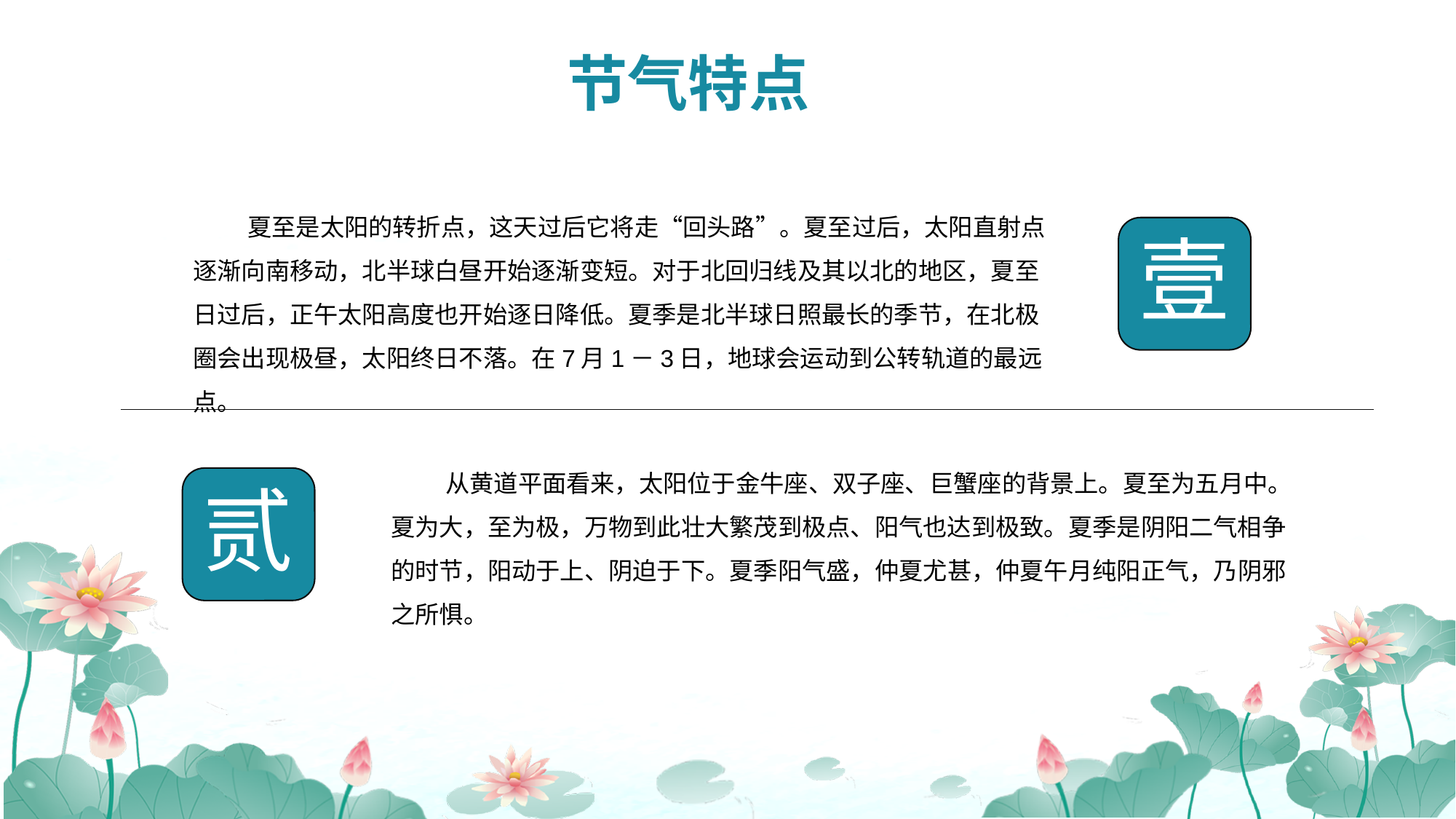

夏至是太阳的转折点，这天过后它将走“回头路”。夏至过后，太阳直射点逐渐向南移动，北半球白昼开始逐渐变短。对于北回归线及其以北的地区，夏至日过后，正午太阳高度也开始逐日降低。夏季是北半球日照最长的季节，在北极圈会出现极昼，太阳终日不落。在7月1－3日，地球会运动到公转轨道的最远点。

壹
从黄道平面看来，太阳位于金牛座、双子座、巨蟹座的背景上。夏至为五月中。夏为大，至为极，万物到此壮大繁茂到极点、阳气也达到极致。夏季是阴阳二气相争的时节，阳动于上、阴迫于下。夏季阳气盛，仲夏尤甚，仲夏午月纯阳正气，乃阴邪之所惧。

贰